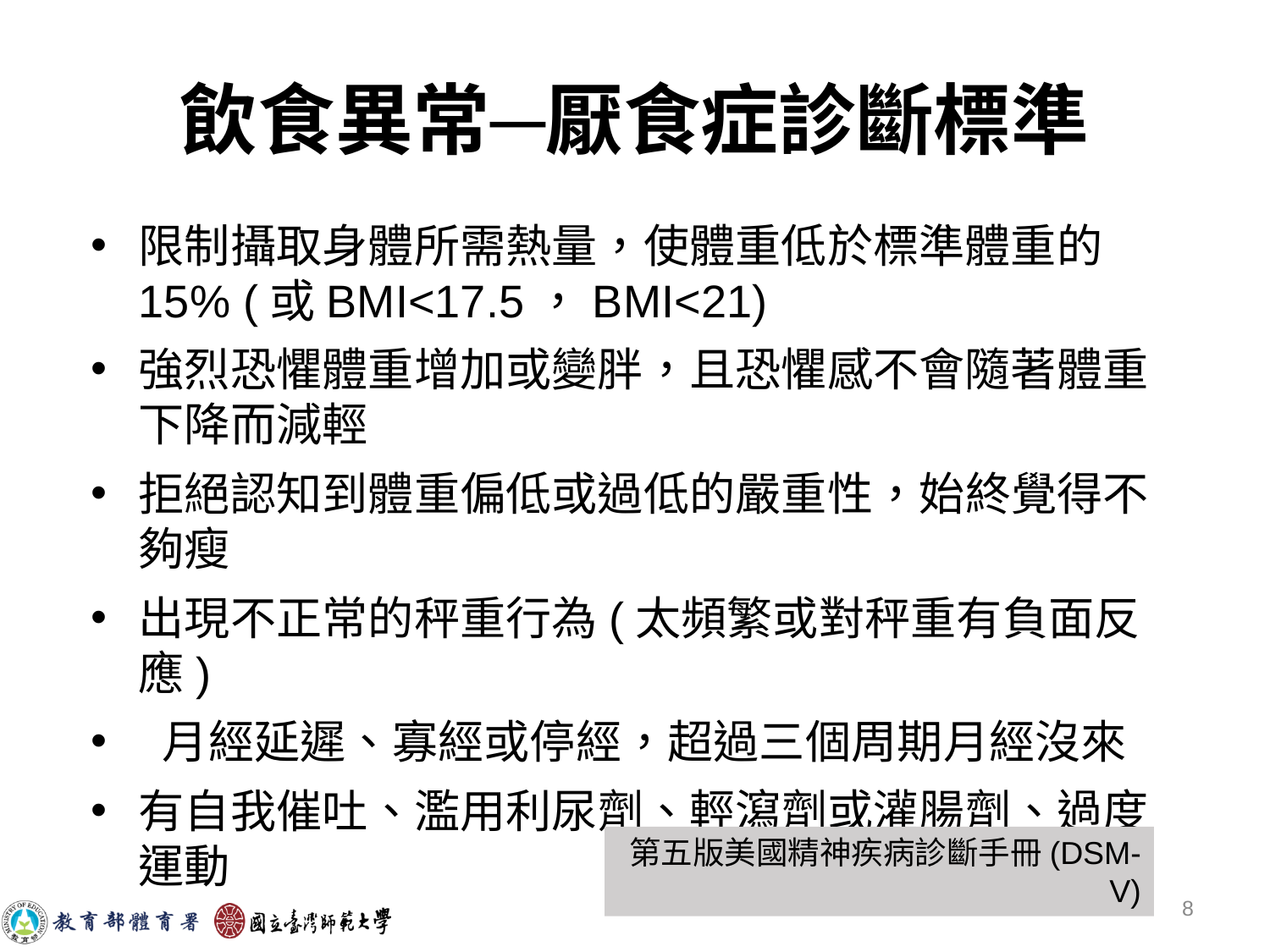

# 飲食異常─厭食症診斷標準
限制攝取身體所需熱量，使體重低於標準體重的15% (或BMI<17.5，BMI<21)
強烈恐懼體重增加或變胖，且恐懼感不會隨著體重下降而減輕
拒絕認知到體重偏低或過低的嚴重性，始終覺得不夠瘦
出現不正常的秤重行為(太頻繁或對秤重有負面反應)
 月經延遲、寡經或停經，超過三個周期月經沒來
有自我催吐、濫用利尿劑、輕瀉劑或灌腸劑、過度運動
第五版美國精神疾病診斷手冊(DSM-V)
8